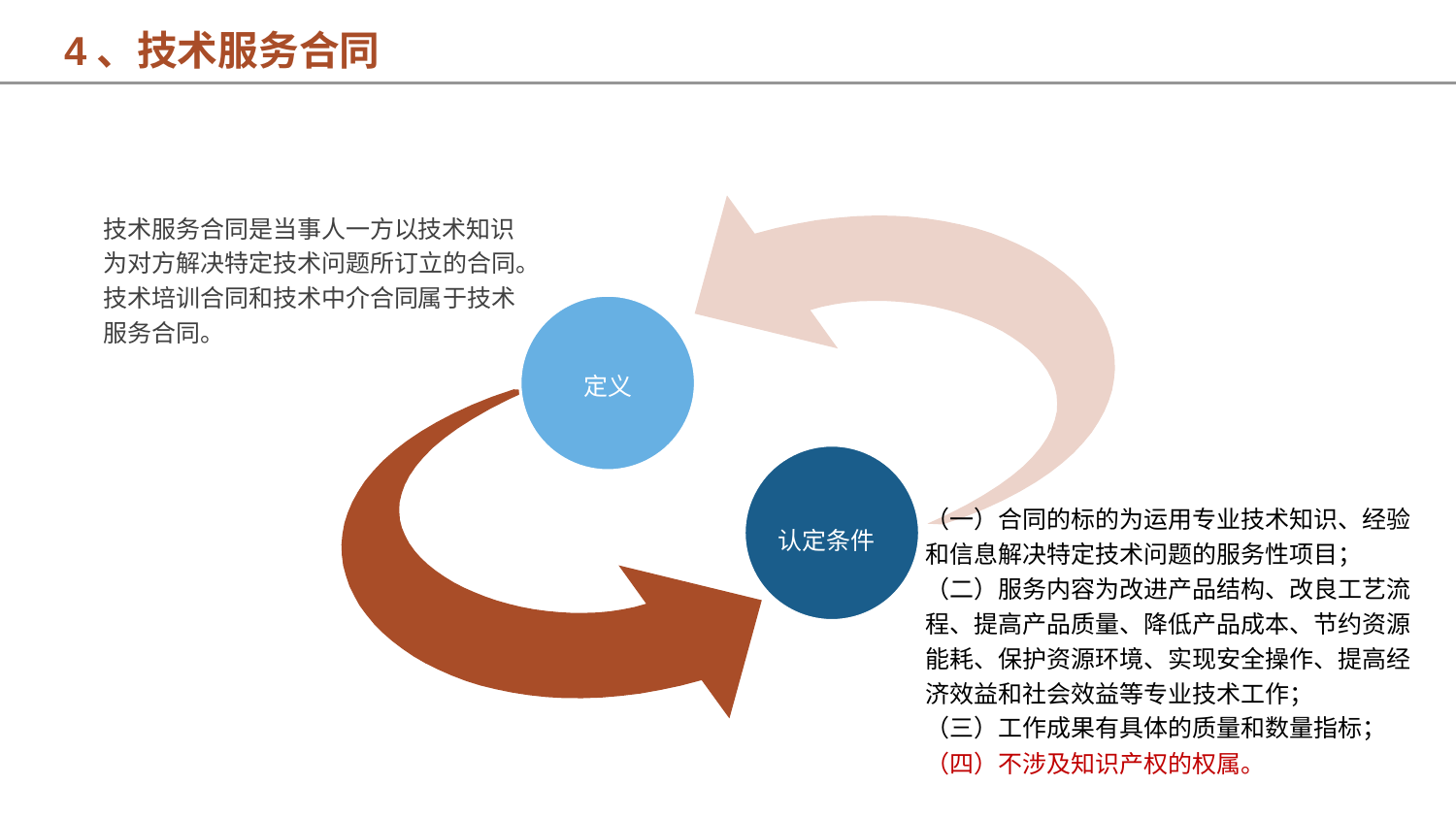

4、技术服务合同

技术服务合同是当事人一方以技术知识为对方解决特定技术问题所订立的合同。
技术培训合同和技术中介合同属于技术服务合同。

定义

认定条件
（一）合同的标的为运用专业技术知识、经验和信息解决特定技术问题的服务性项目；
（二）服务内容为改进产品结构、改良工艺流程、提高产品质量、降低产品成本、节约资源能耗、保护资源环境、实现安全操作、提高经济效益和社会效益等专业技术工作；
（三）工作成果有具体的质量和数量指标；
（四）不涉及知识产权的权属。